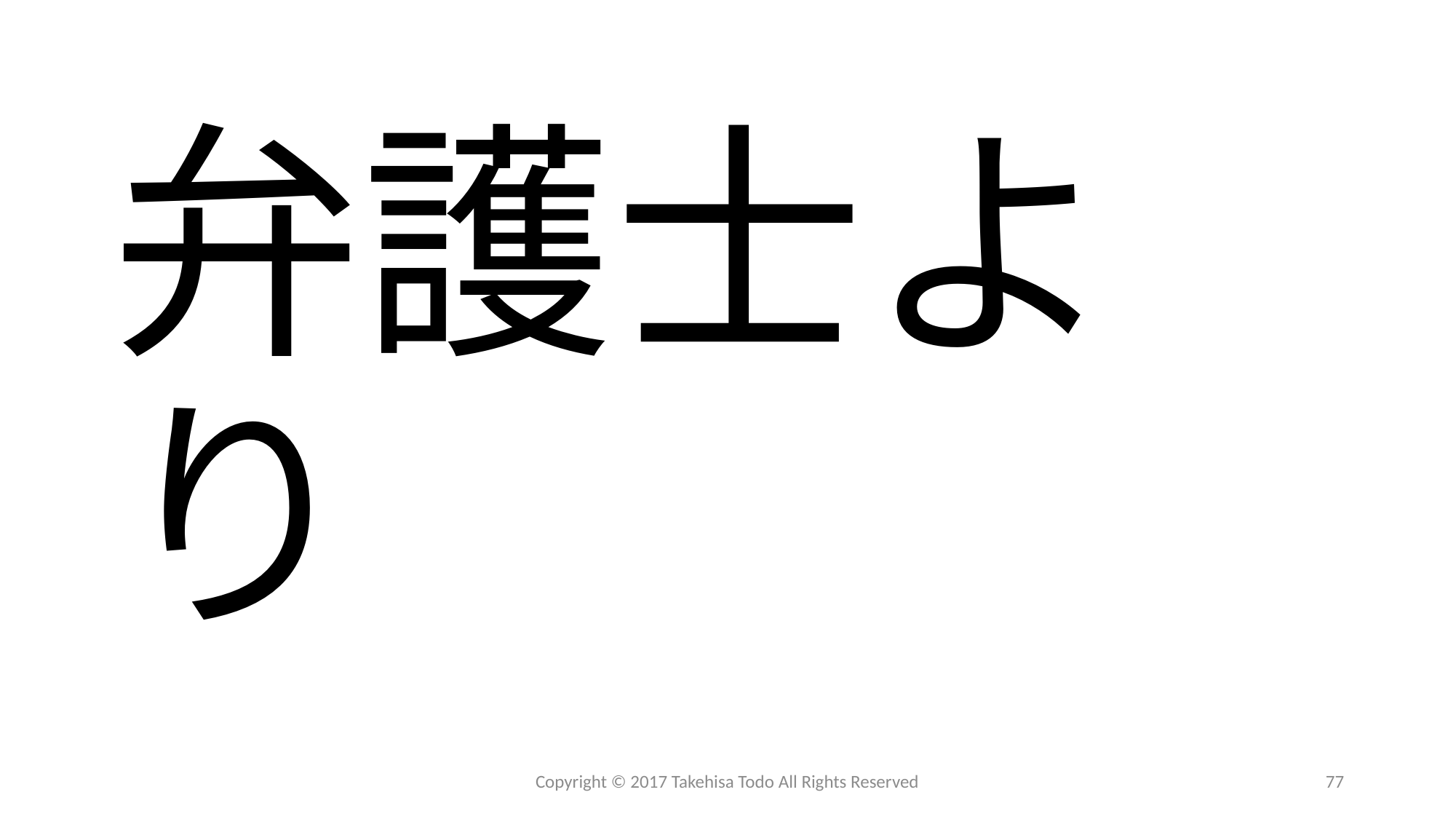

# 弁護士より
Copyright © 2017 Takehisa Todo All Rights Reserved
77